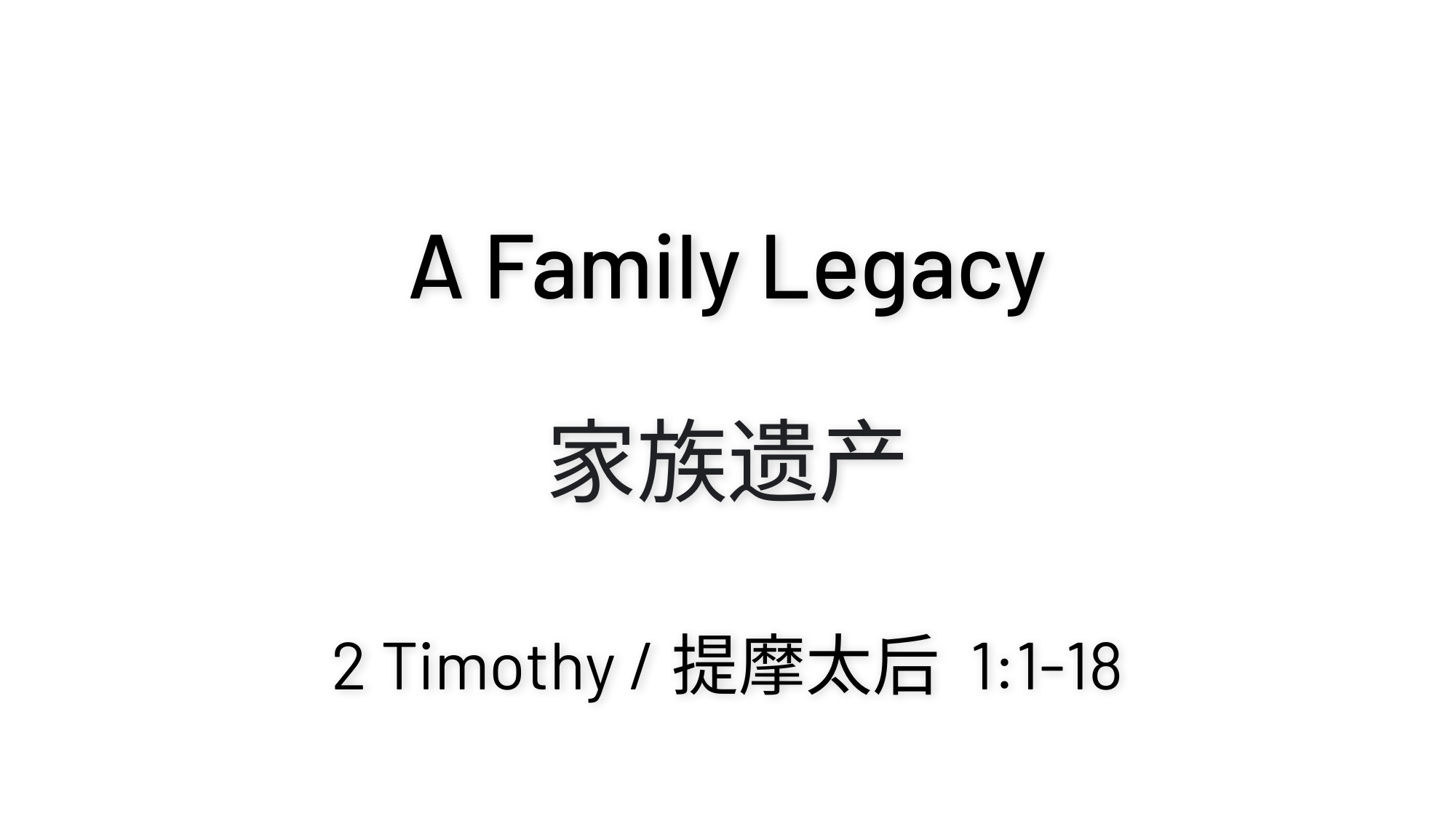

# A Family Legacy 家族遗产
2 Timothy /提摩太后 1:1-18